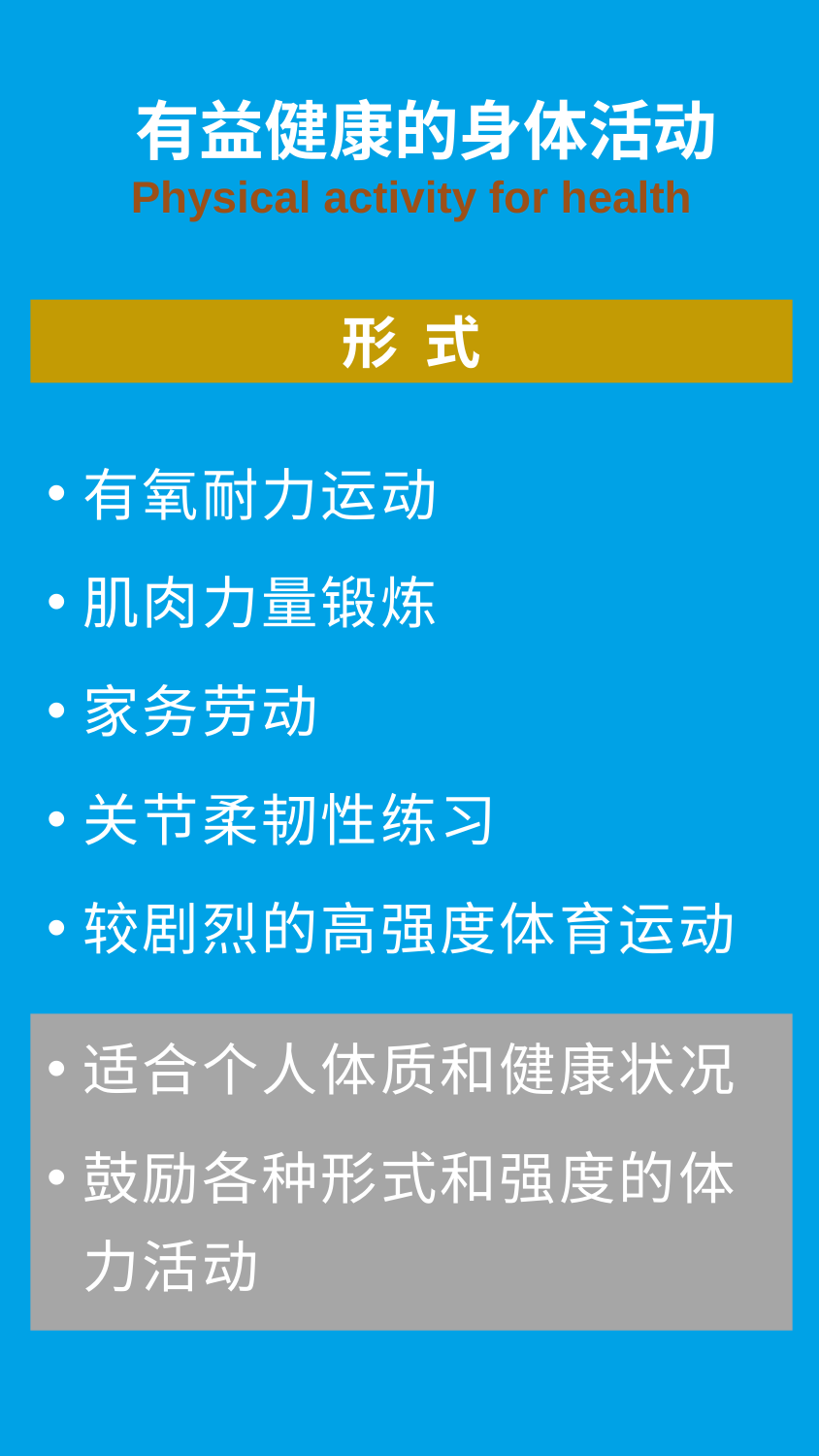

有益健康的身体活动
Physical activity for health
形  式

有氧耐力运动
肌肉力量锻炼
家务劳动
关节柔韧性练习
较剧烈的高强度体育运动

适合个人体质和健康状况
鼓励各种形式和强度的体力活动